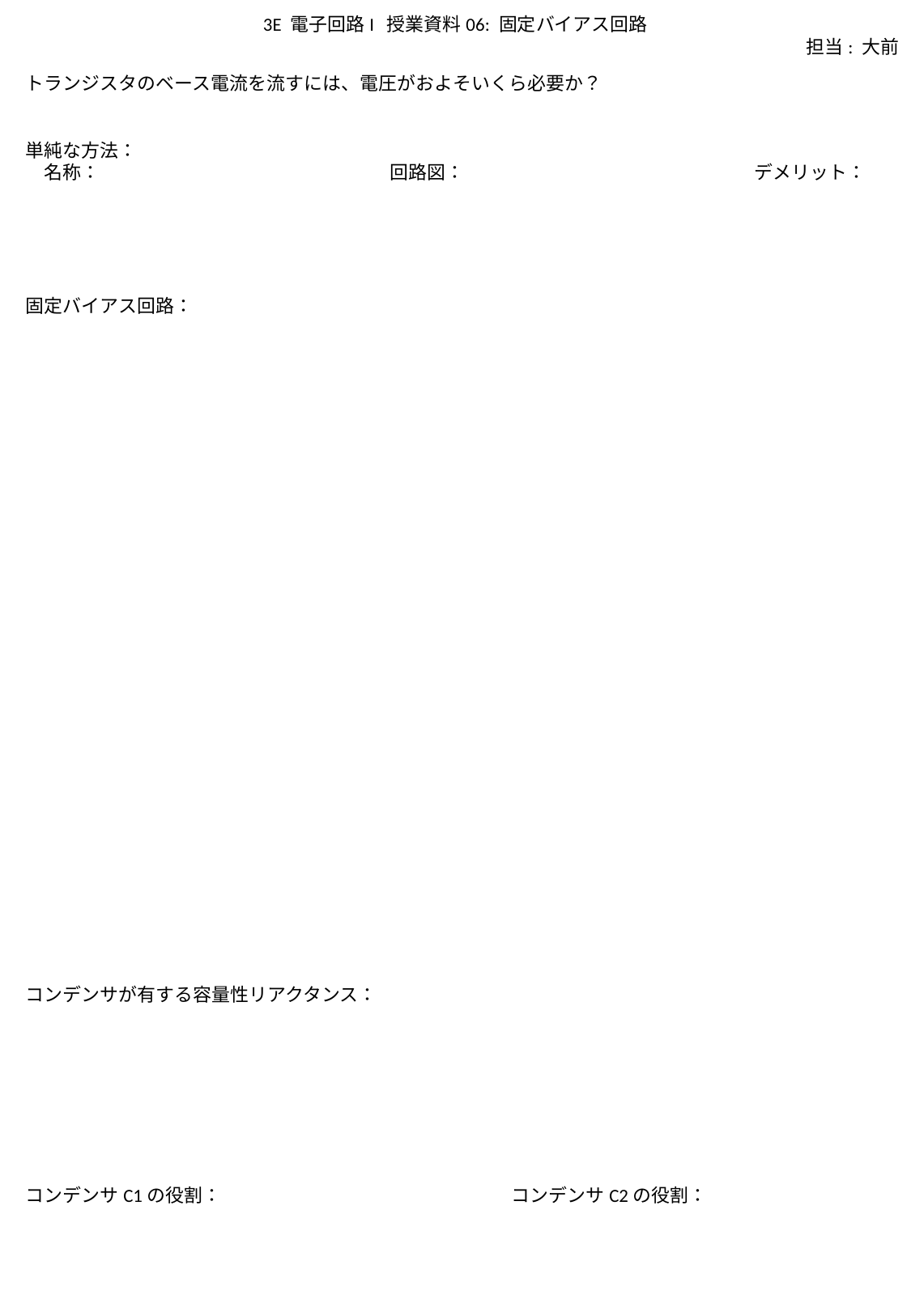

3E 電子回路I  授業資料06: 固定バイアス回路
担当: 大前
トランジスタのベース電流を流すには、電圧がおよそいくら必要か？

単純な方法：
　名称：			回路図：			デメリット：

固定バイアス回路：

コンデンサが有する容量性リアクタンス：

コンデンサC1の役割：			コンデンサC2の役割：